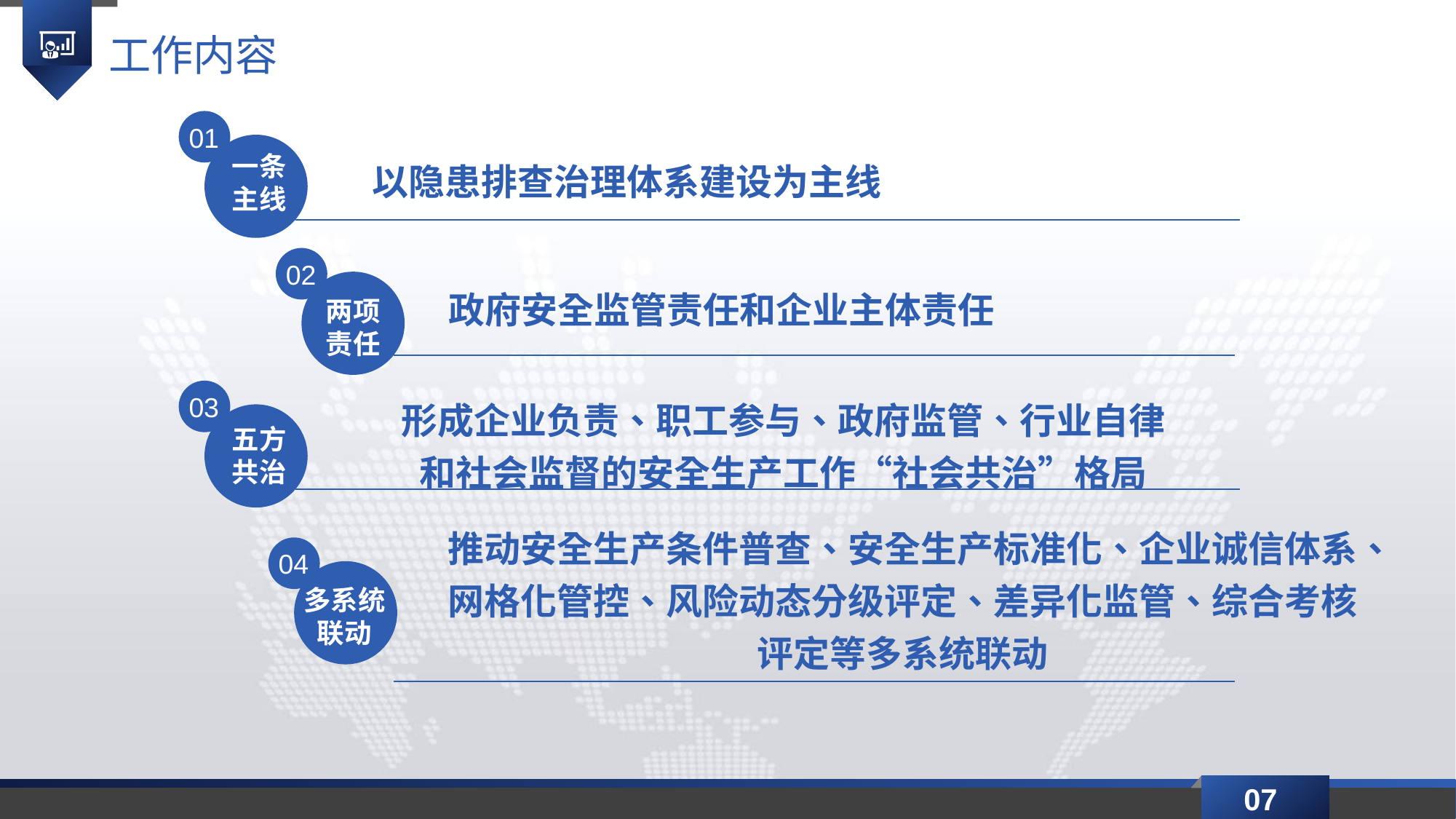

工作内容

01

一条
主线
以隐患排查治理体系建设为主线

02

两项
责任
政府安全监管责任和企业主体责任

03

五方
共治
形成企业负责、职工参与、政府监管、行业自律和社会监督的安全生产工作“社会共治”格局
推动安全生产条件普查、安全生产标准化、企业诚信体系、网格化管控、风险动态分级评定、差异化监管、综合考核评定等多系统联动

04

多系统联动

07

延时符